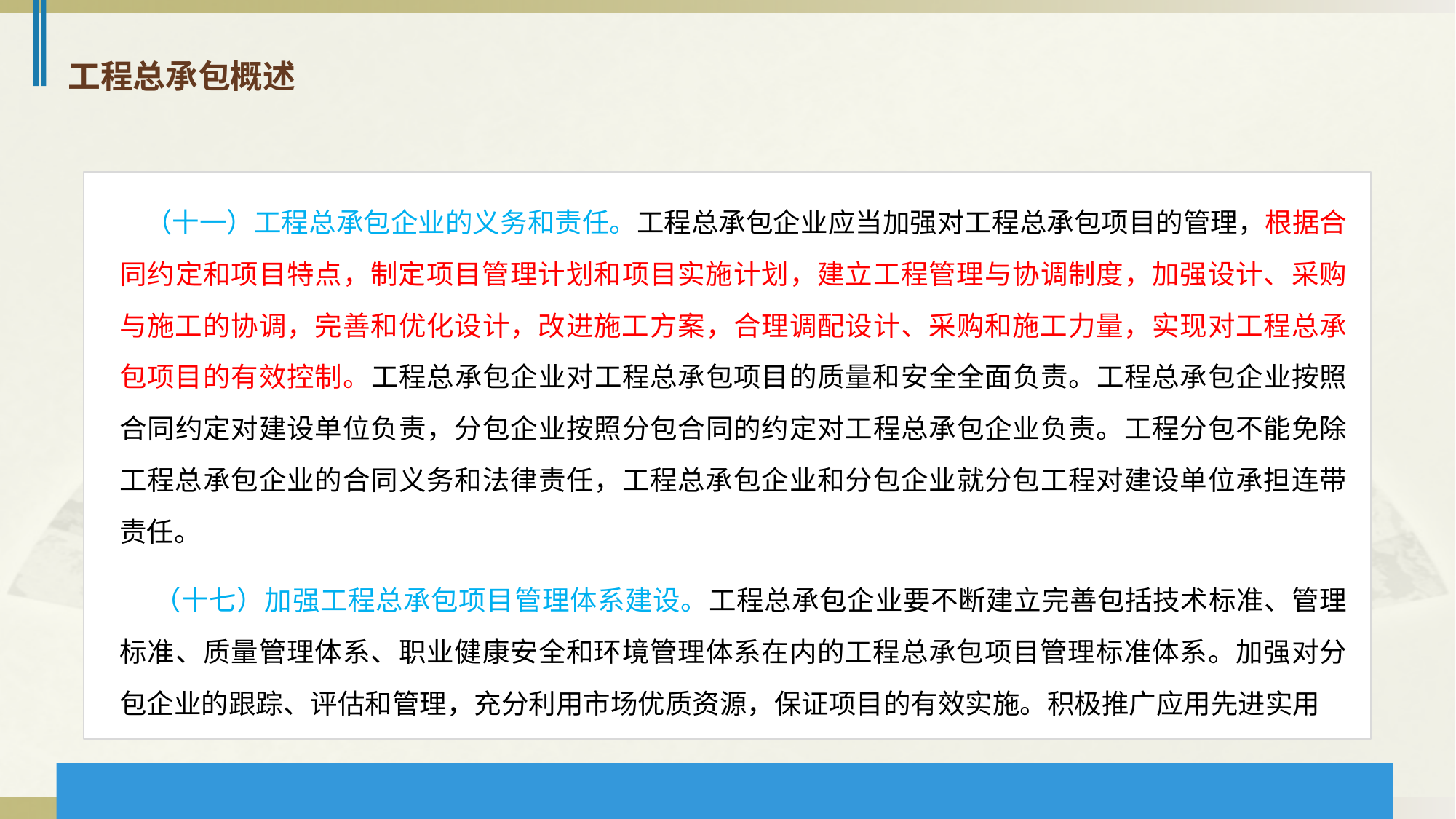

工程总承包概述

   （十一）工程总承包企业的义务和责任。工程总承包企业应当加强对工程总承包项目的管理，根据合同约定和项目特点，制定项目管理计划和项目实施计划，建立工程管理与协调制度，加强设计、采购与施工的协调，完善和优化设计，改进施工方案，合理调配设计、采购和施工力量，实现对工程总承包项目的有效控制。工程总承包企业对工程总承包项目的质量和安全全面负责。工程总承包企业按照合同约定对建设单位负责，分包企业按照分包合同的约定对工程总承包企业负责。工程分包不能免除工程总承包企业的合同义务和法律责任，工程总承包企业和分包企业就分包工程对建设单位承担连带责任。
    （十七）加强工程总承包项目管理体系建设。工程总承包企业要不断建立完善包括技术标准、管理标准、质量管理体系、职业健康安全和环境管理体系在内的工程总承包项目管理标准体系。加强对分包企业的跟踪、评估和管理，充分利用市场优质资源，保证项目的有效实施。积极推广应用先进实用